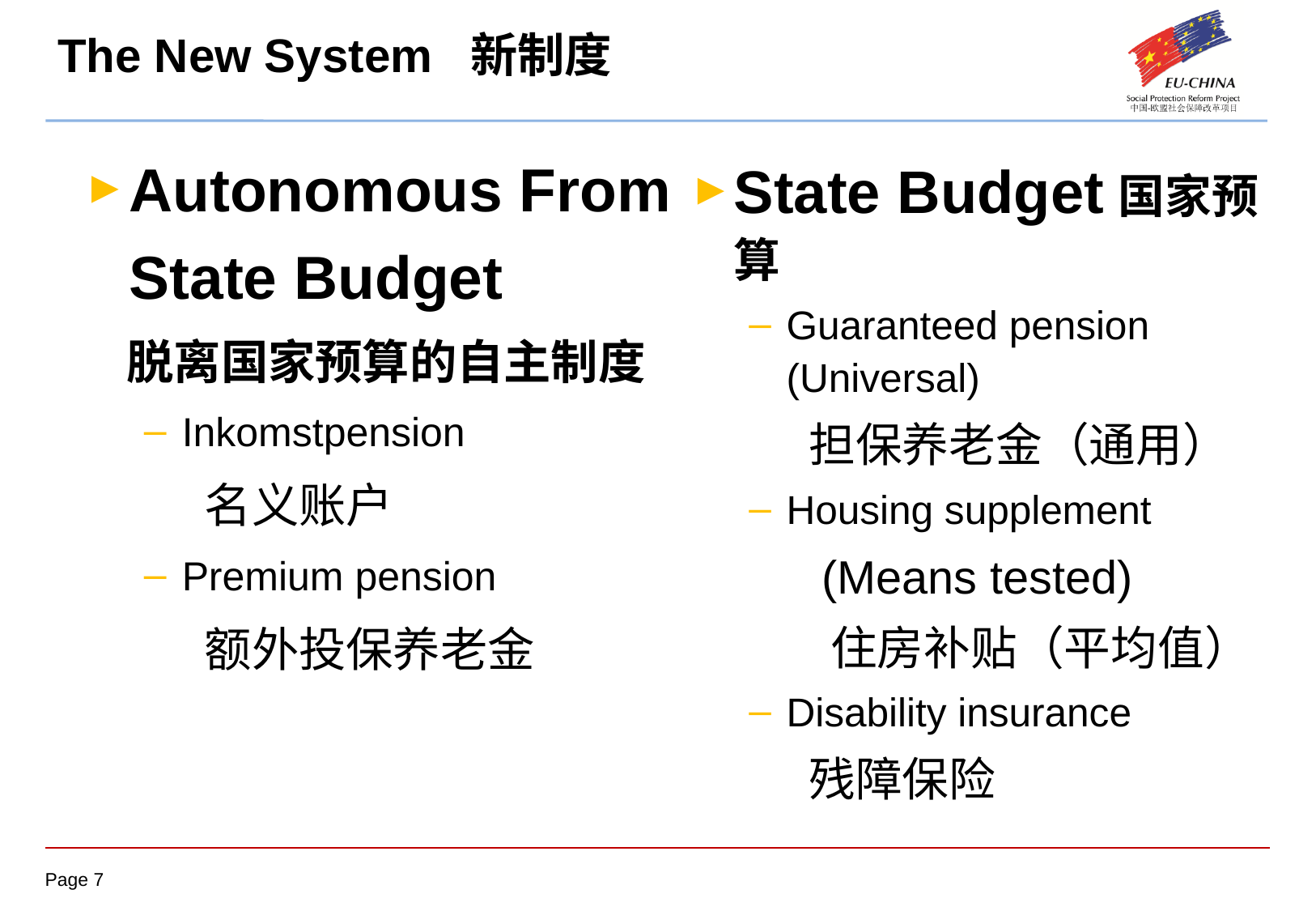

# The New System  新制度
Autonomous From State Budget
   脱离国家预算的自主制度
Inkomstpension
   	名义账户
Premium pension
    	额外投保养老金

State Budget国家预算
Guaranteed pension (Universal)
   	担保养老金（通用）
Housing supplement
  	 (Means tested)
   	 住房补贴（平均值）
Disability insurance
    	残障保险